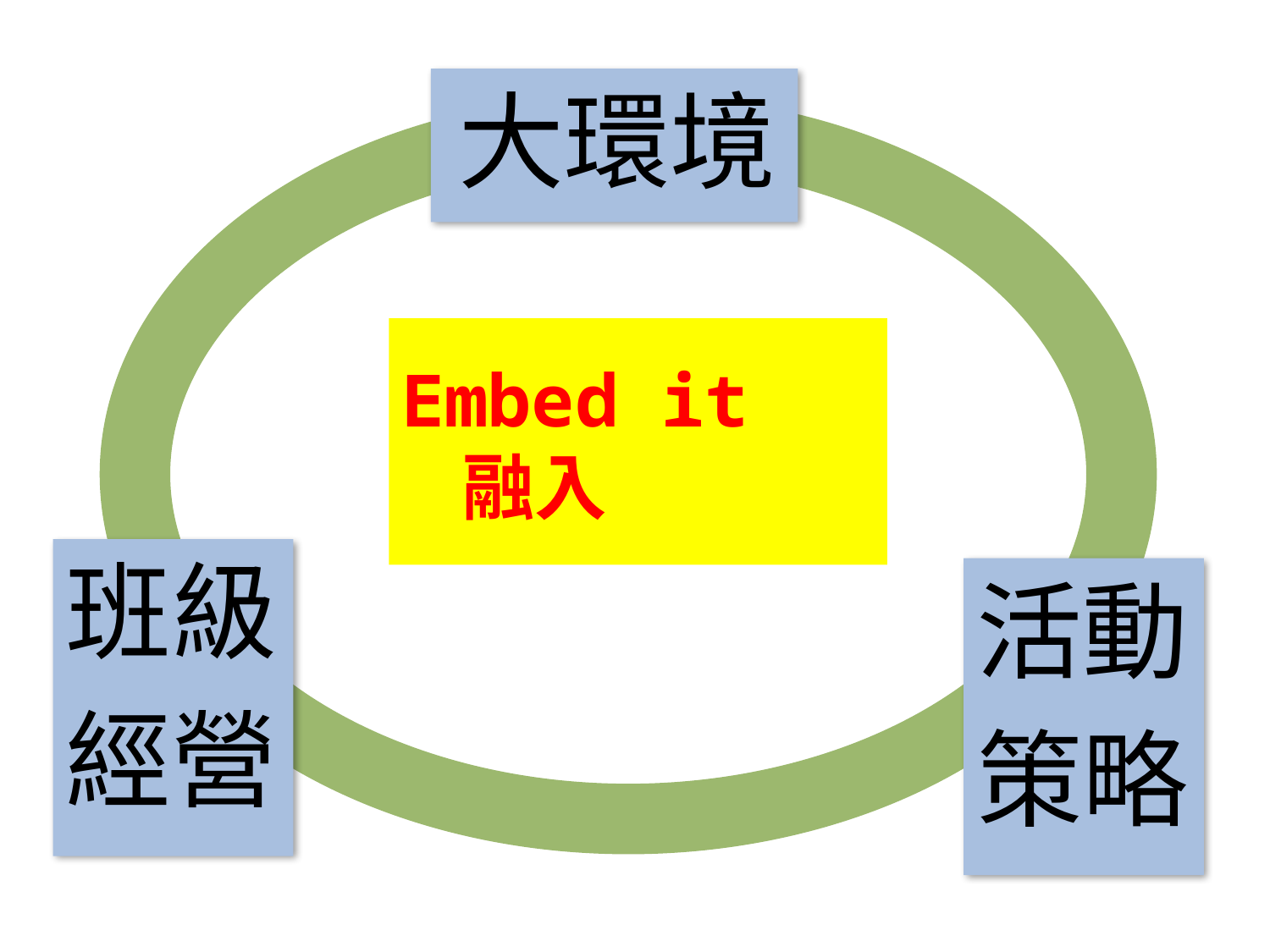

大環境

# Embed it 融入
班級
經營
活動
策略